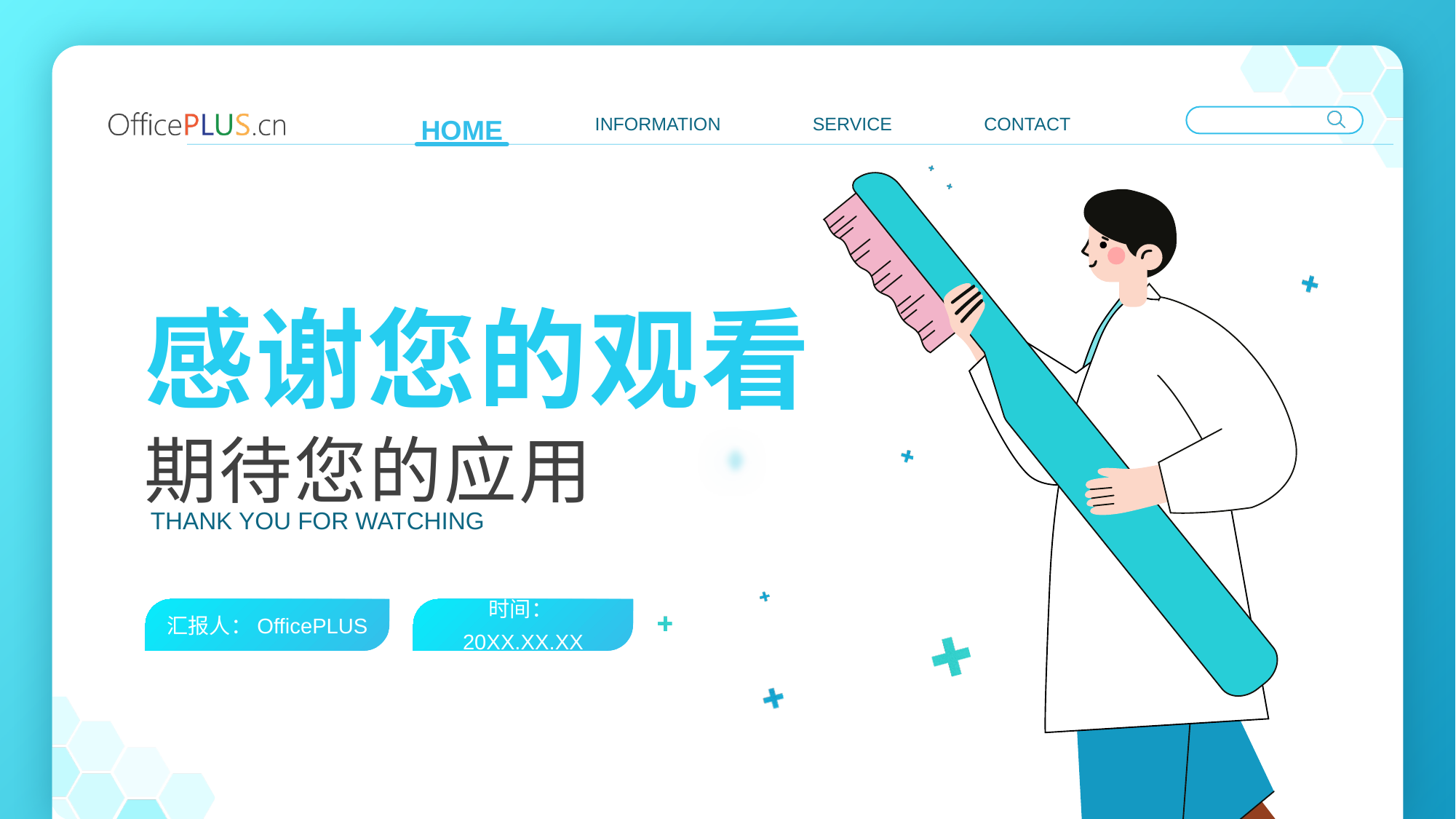

感谢您的观看
期待您的应用
THANK YOU FOR WATCHING
汇报人：OfficePLUS
时间：20XX.XX.XX